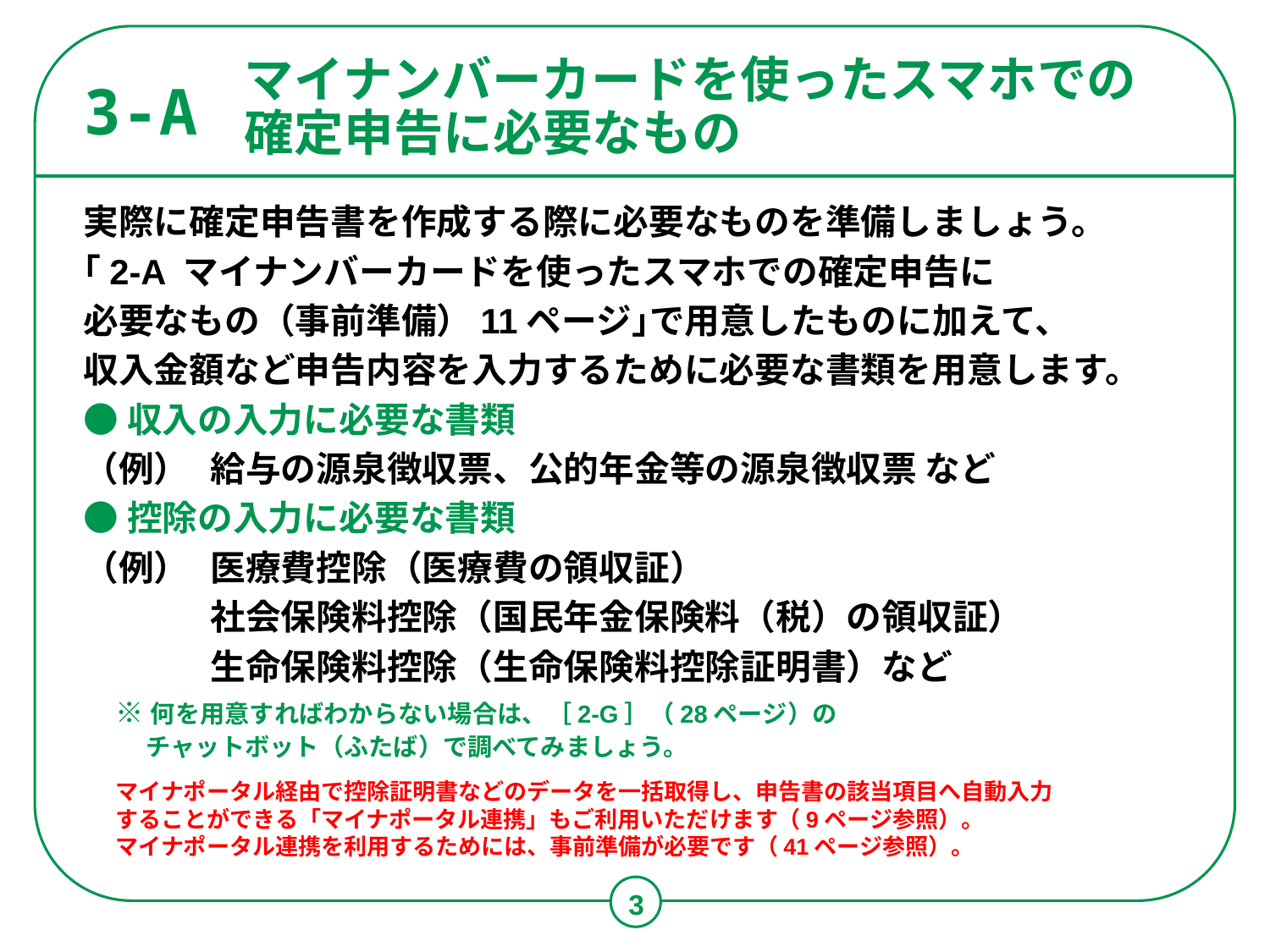

# マイナンバーカードを使ったスマホでの 確定申告に必要なもの
3-A
実際に確定申告書を作成する際に必要なものを準備しましょう。
｢2-A マイナンバーカードを使ったスマホでの確定申告に
必要なもの（事前準備）11ページ｣で用意したものに加えて、
収入金額など申告内容を入力するために必要な書類を用意します。
●収入の入力に必要な書類
（例）	給与の源泉徴収票、公的年金等の源泉徴収票 など
●控除の入力に必要な書類
（例）	医療費控除（医療費の領収証）
　　　	社会保険料控除（国民年金保険料（税）の領収証）
　　　	生命保険料控除（生命保険料控除証明書）など
※何を用意すればわからない場合は、［2-G］（28ページ）の
　 チャットボット（ふたば）で調べてみましょう。

マイナポータル経由で控除証明書などのデータを一括取得し、申告書の該当項目へ自動入力
することができる「マイナポータル連携」もご利用いただけます（9ページ参照）。
マイナポータル連携を利用するためには、事前準備が必要です（41ページ参照）。